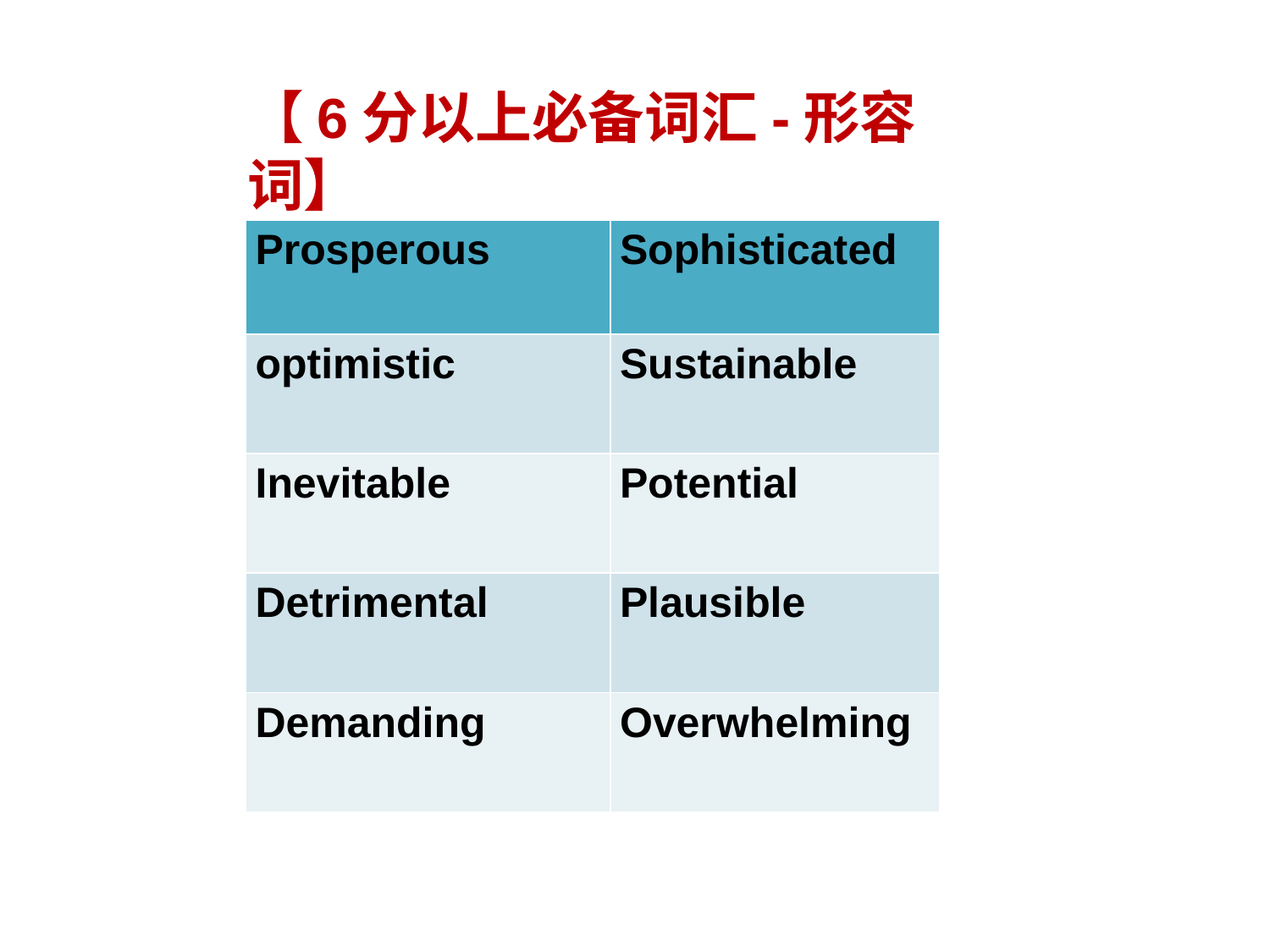

【6分以上必备词汇-形容词】
| Prosperous | Sophisticated |
| --- | --- |
| optimistic | Sustainable |
| Inevitable | Potential |
| Detrimental | Plausible |
| Demanding | Overwhelming |